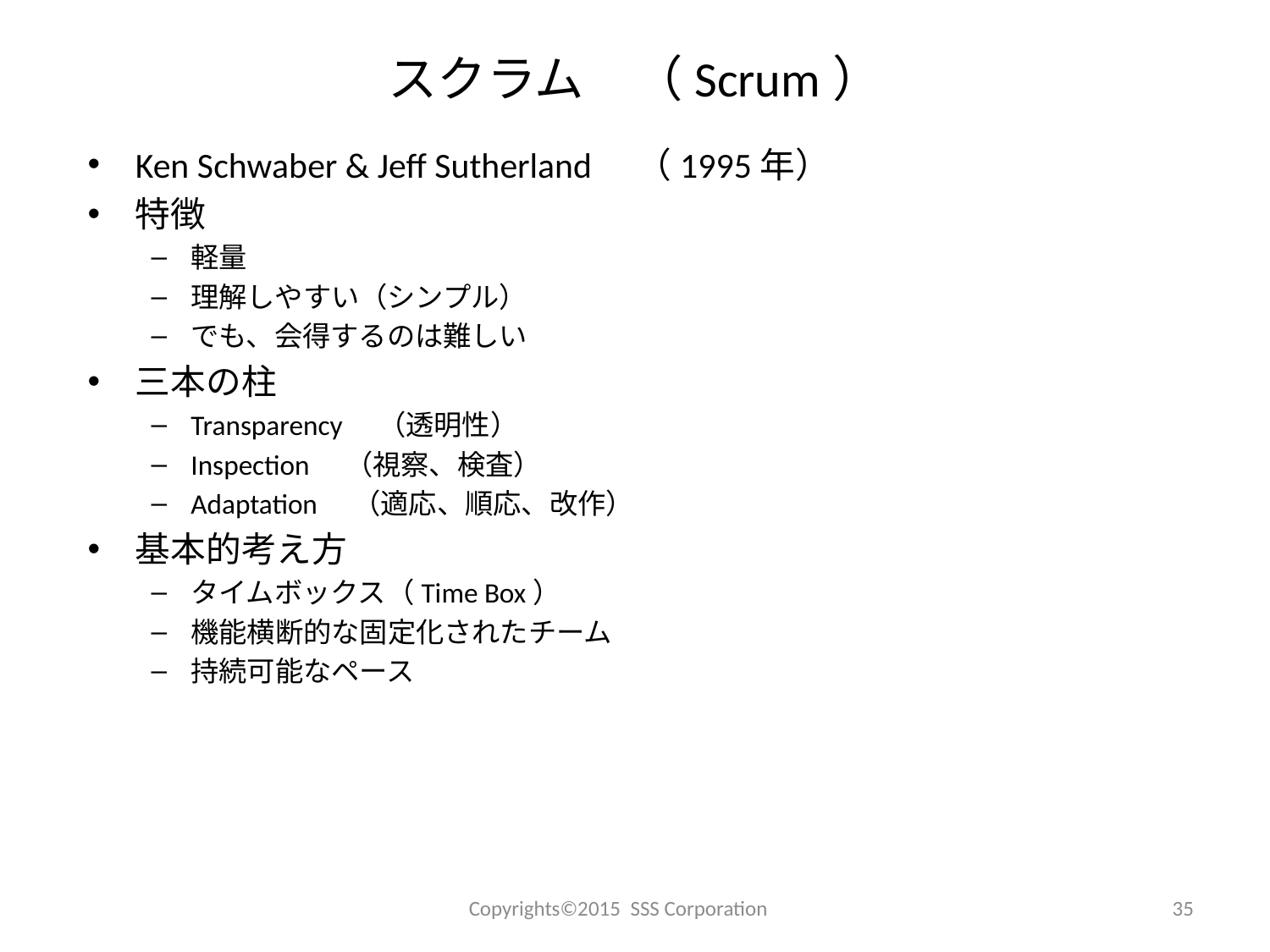

# スクラム　（Scrum）
Ken Schwaber & Jeff Sutherland　（1995年）
特徴
軽量
理解しやすい（シンプル）
でも、会得するのは難しい
三本の柱
Transparency　（透明性）
Inspection　（視察、検査）
Adaptation　（適応、順応、改作）
基本的考え方
タイムボックス（Time Box）
機能横断的な固定化されたチーム
持続可能なペース
Copyrights©2015  SSS Corporation
35